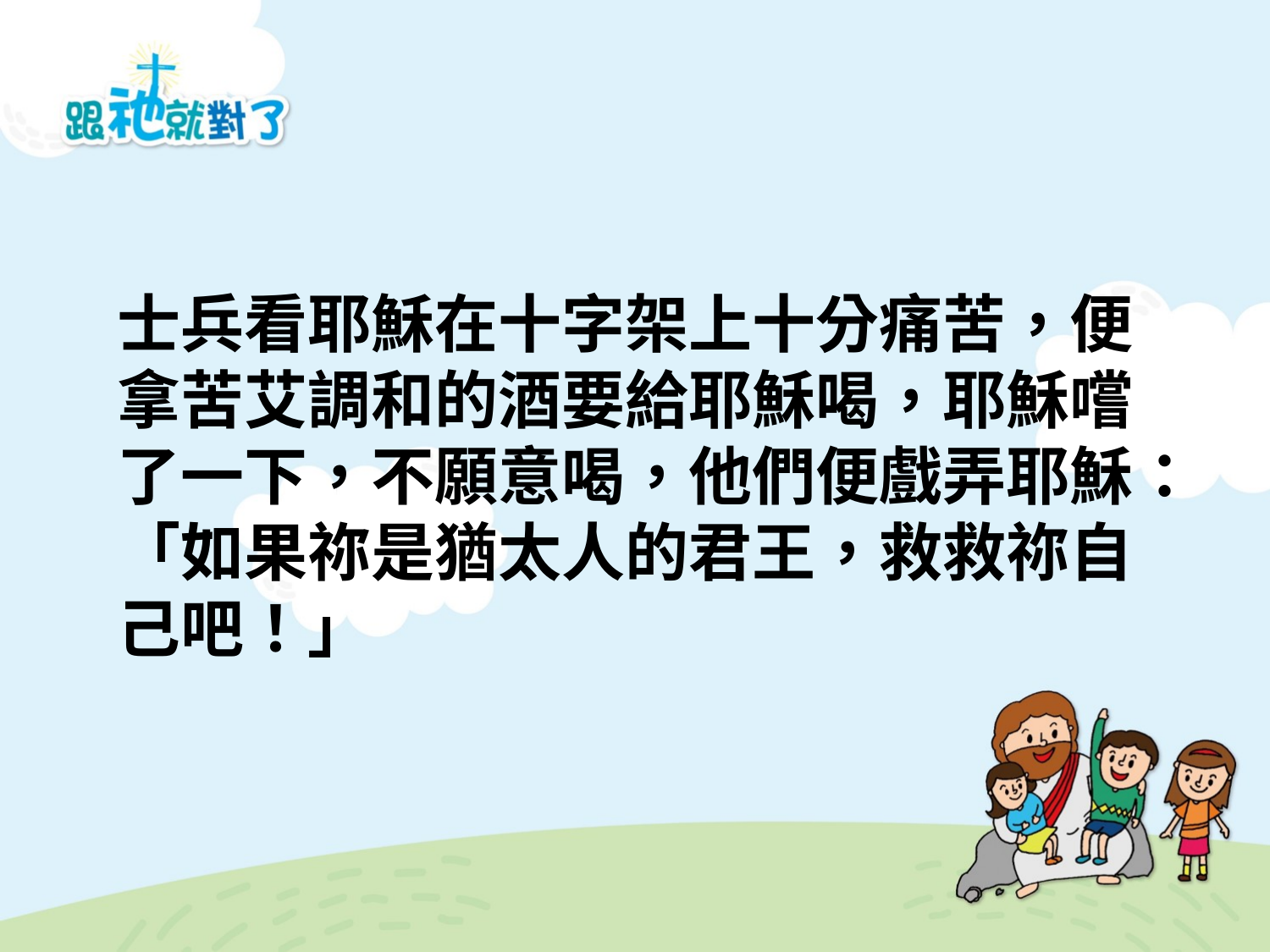

士兵看耶穌在十字架上十分痛苦，便拿苦艾調和的酒要給耶穌喝，耶穌嚐了一下，不願意喝，他們便戲弄耶穌：「如果祢是猶太人的君王，救救祢自己吧！」